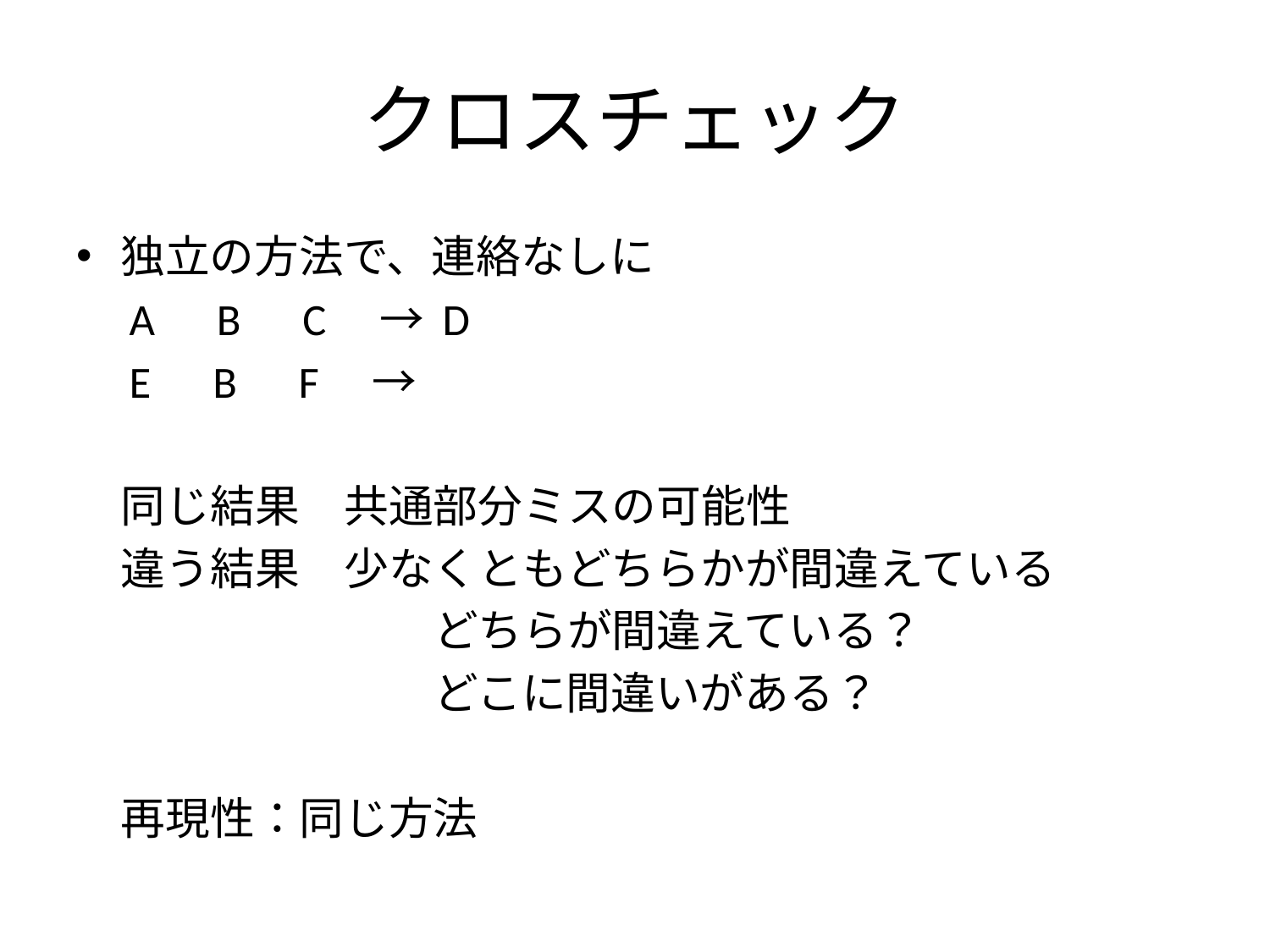

# クロスチェック
独立の方法で、連絡なしに
　A　B　C　→ D
　E　B　F　→

　同じ結果　共通部分ミスの可能性
　違う結果　少なくともどちらかが間違えている
　　　　　　　　どちらが間違えている？
　　　　　　　　どこに間違いがある？

　再現性：同じ方法